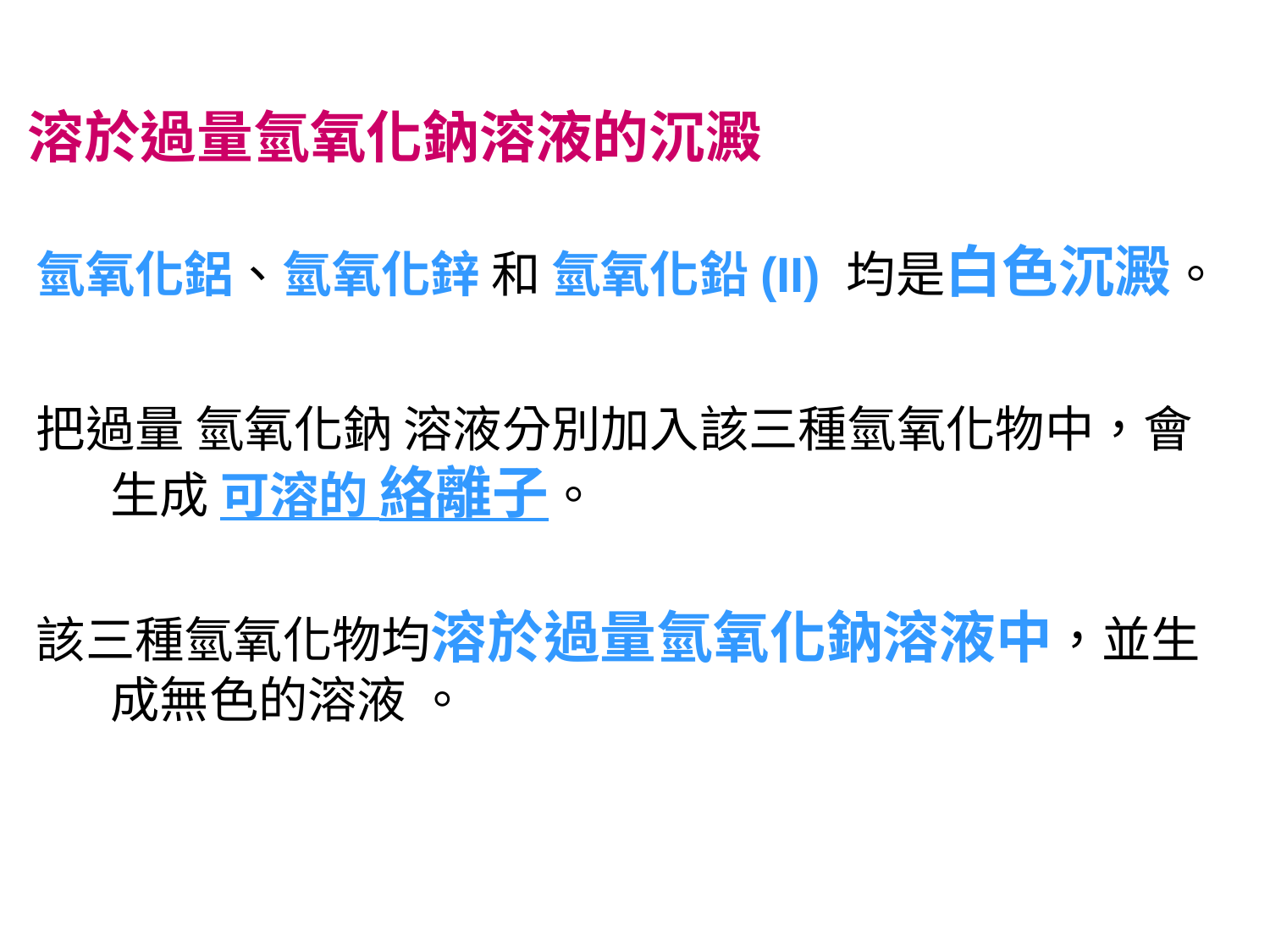

溶於過量氫氧化鈉溶液的沉澱
氫氧化鋁、氫氧化鋅 和 氫氧化鉛(II) 均是白色沉澱。
把過量 氫氧化鈉 溶液分別加入該三種氫氧化物中，會生成 可溶的 絡離子。
該三種氫氧化物均溶於過量氫氧化鈉溶液中，並生成無色的溶液 。